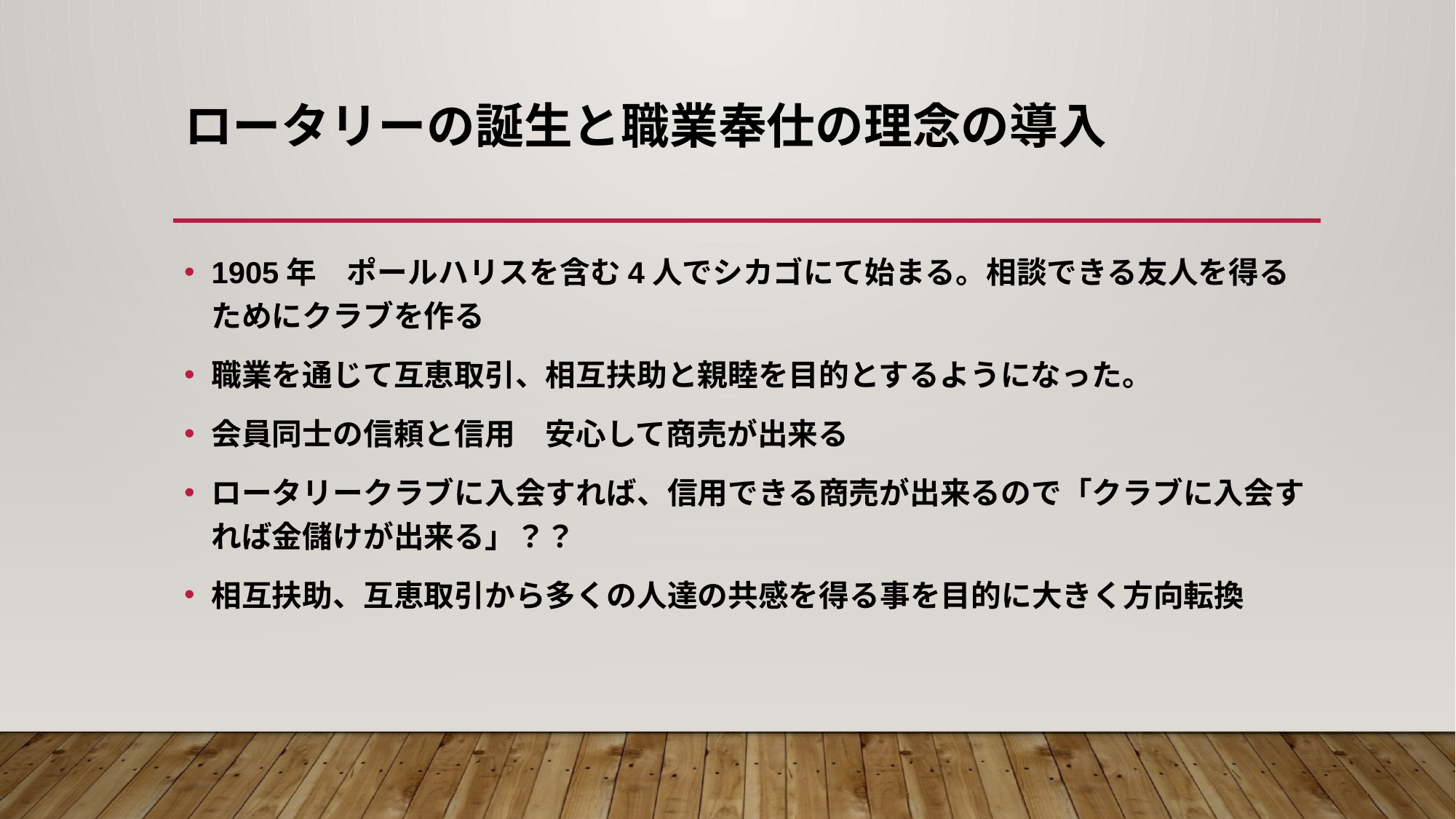

# ロータリーの誕生と職業奉仕の理念の導入
1905年　ポールハリスを含む4人でシカゴにて始まる。相談できる友人を得るためにクラブを作る
職業を通じて互恵取引、相互扶助と親睦を目的とするようになった。
会員同士の信頼と信用　安心して商売が出来る
ロータリークラブに入会すれば、信用できる商売が出来るので「クラブに入会すれば金儲けが出来る」？？
相互扶助、互恵取引から多くの人達の共感を得る事を目的に大きく方向転換